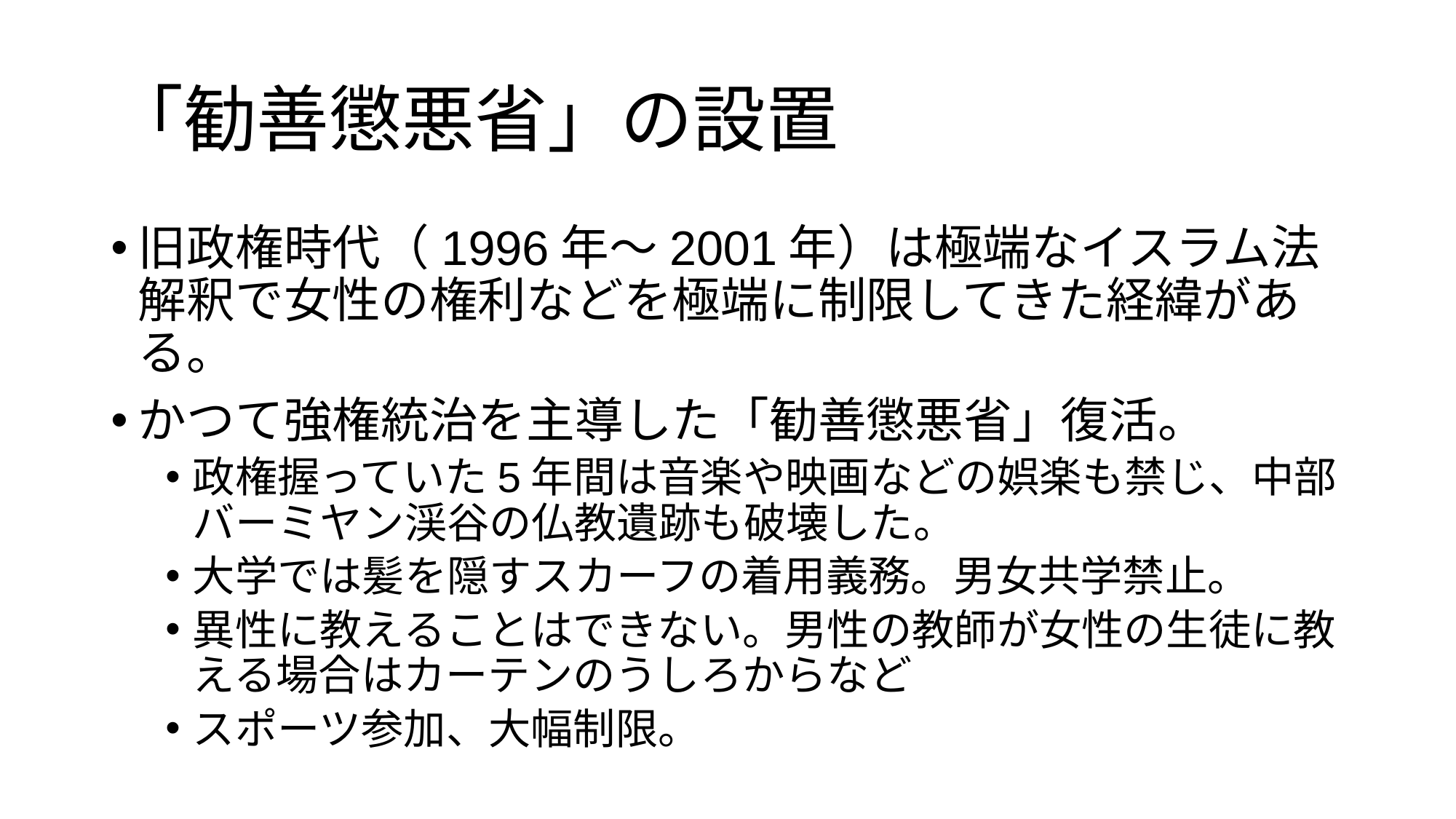

# 「勧善懲悪省」の設置
旧政権時代（1996年～2001年）は極端なイスラム法解釈で女性の権利などを極端に制限してきた経緯がある。
かつて強権統治を主導した「勧善懲悪省」復活。
政権握っていた5年間は音楽や映画などの娯楽も禁じ、中部バーミヤン渓谷の仏教遺跡も破壊した。
大学では髪を隠すスカーフの着用義務。男女共学禁止。
異性に教えることはできない。男性の教師が女性の生徒に教える場合はカーテンのうしろからなど
スポーツ参加、大幅制限。